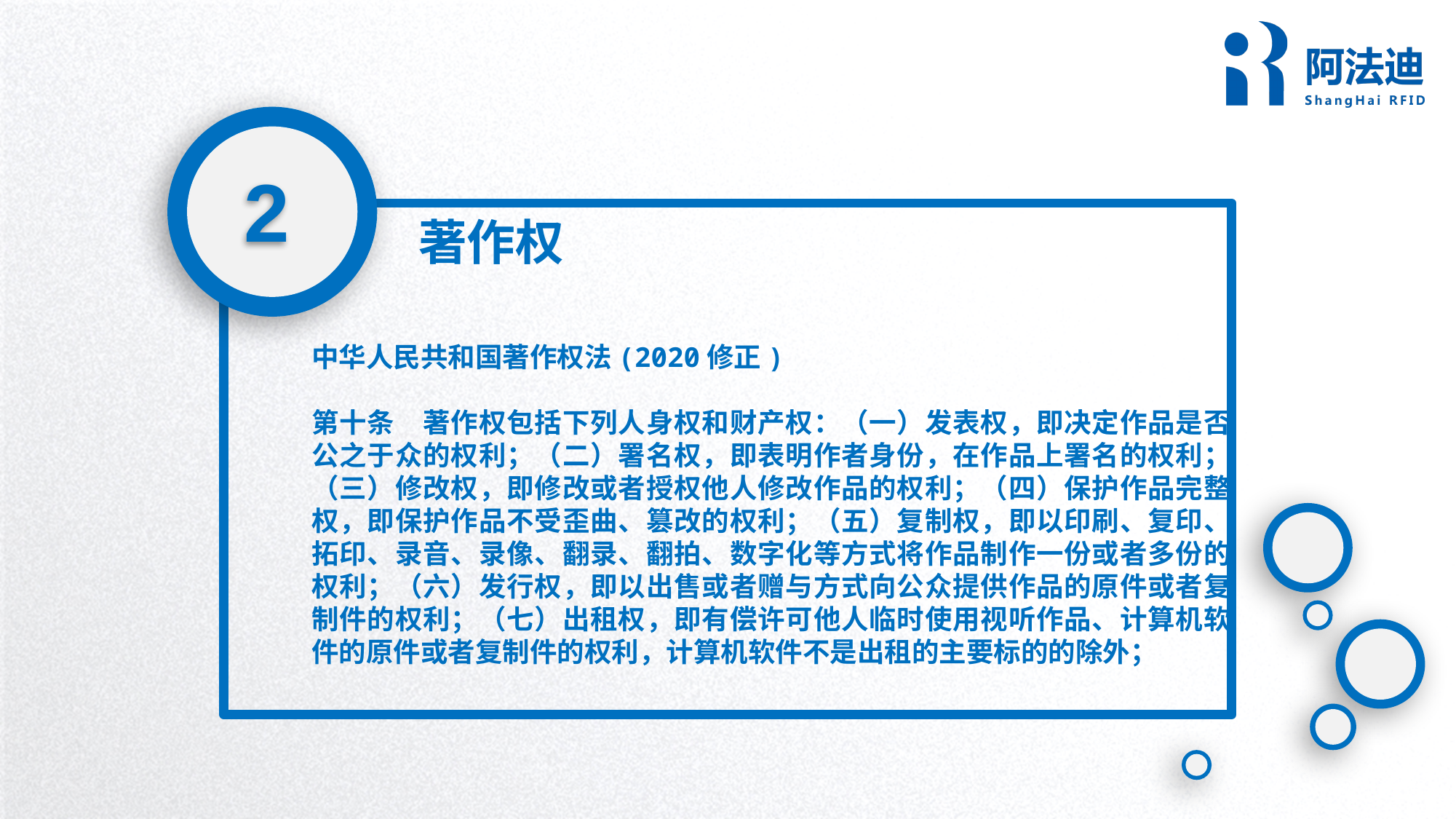

2

著作权
中华人民共和国著作权法(2020修正)

第十条　著作权包括下列人身权和财产权：（一）发表权，即决定作品是否公之于众的权利；（二）署名权，即表明作者身份，在作品上署名的权利；（三）修改权，即修改或者授权他人修改作品的权利；（四）保护作品完整权，即保护作品不受歪曲、篡改的权利；（五）复制权，即以印刷、复印、拓印、录音、录像、翻录、翻拍、数字化等方式将作品制作一份或者多份的权利；（六）发行权，即以出售或者赠与方式向公众提供作品的原件或者复制件的权利；（七）出租权，即有偿许可他人临时使用视听作品、计算机软件的原件或者复制件的权利，计算机软件不是出租的主要标的的除外；

延时符